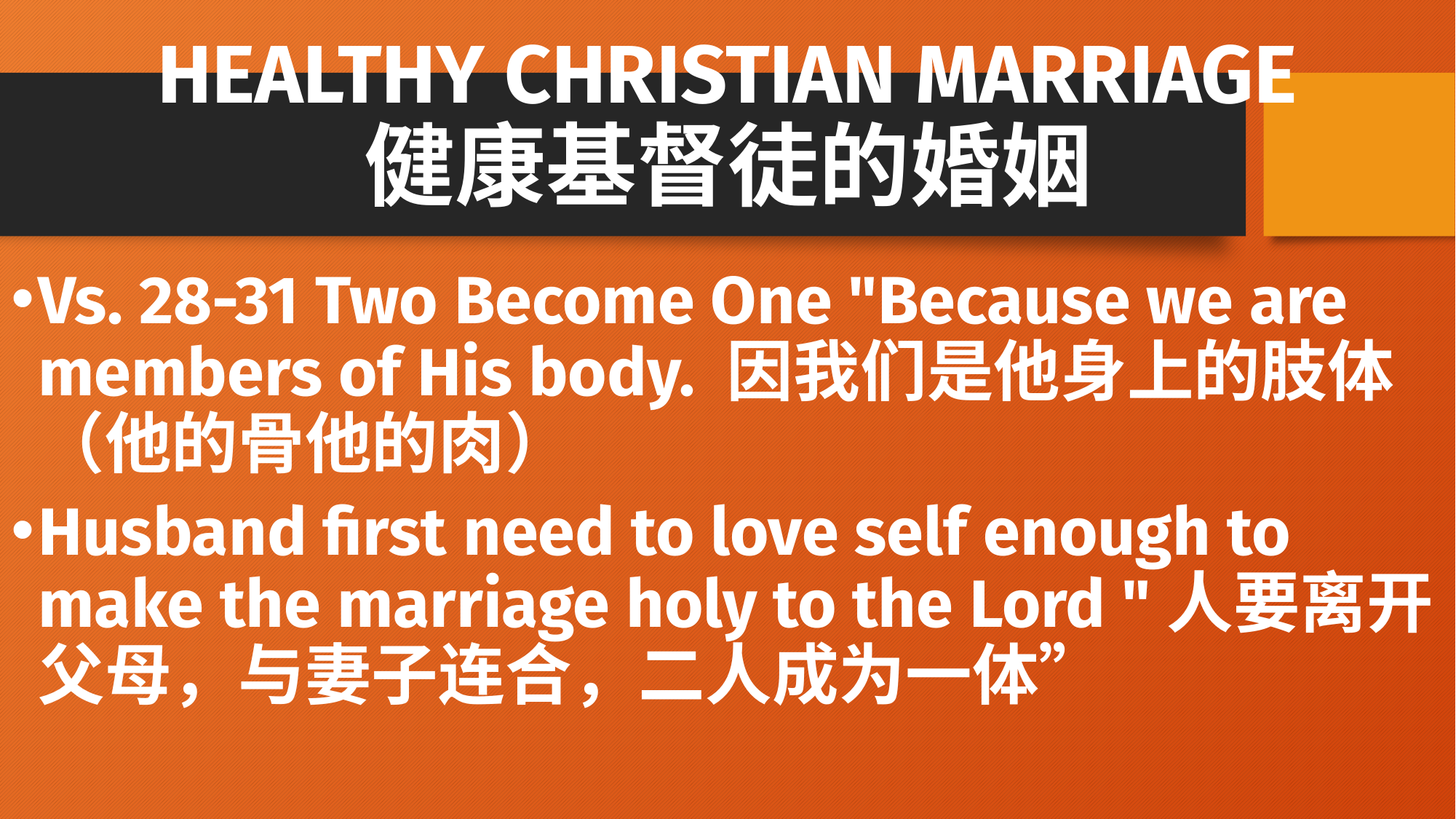

# HEALTHY CHRISTIAN MARRIAGE 健康基督徒的婚姻
Vs. 28-31 Two Become One "Because we are members of His body. 因我们是他身上的肢体 （他的骨他的肉）
Husband first need to love self enough to make the marriage holy to the Lord "人要离开父母，与妻子连合，二人成为一体”